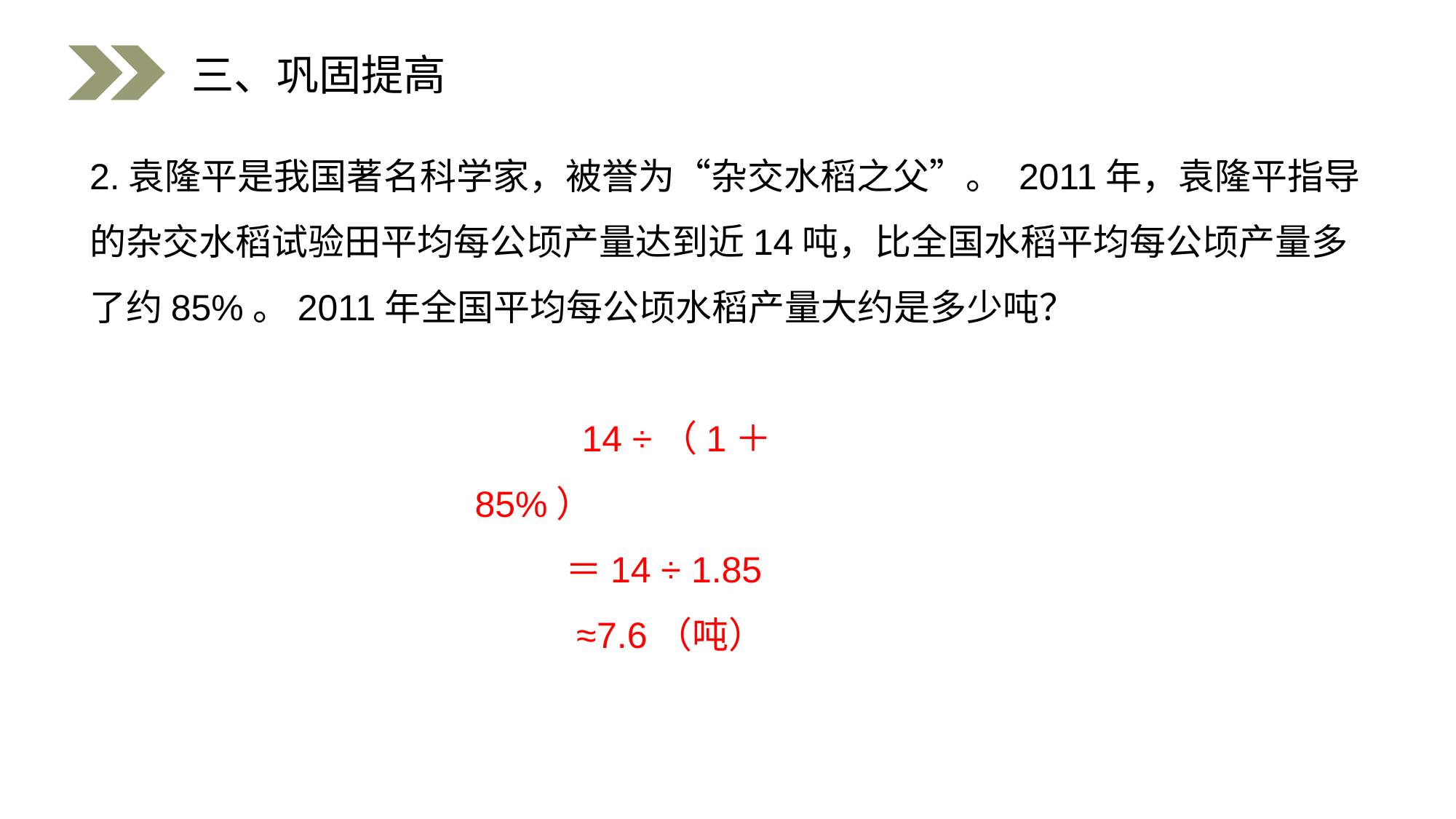

三、巩固提高
2.袁隆平是我国著名科学家，被誉为“杂交水稻之父”。 2011年，袁隆平指导的杂交水稻试验田平均每公顷产量达到近14吨，比全国水稻平均每公顷产量多了约85%。2011年全国平均每公顷水稻产量大约是多少吨？
              14 ÷（1＋85%）
          ＝14 ÷ 1.85
          ≈7.6（吨）